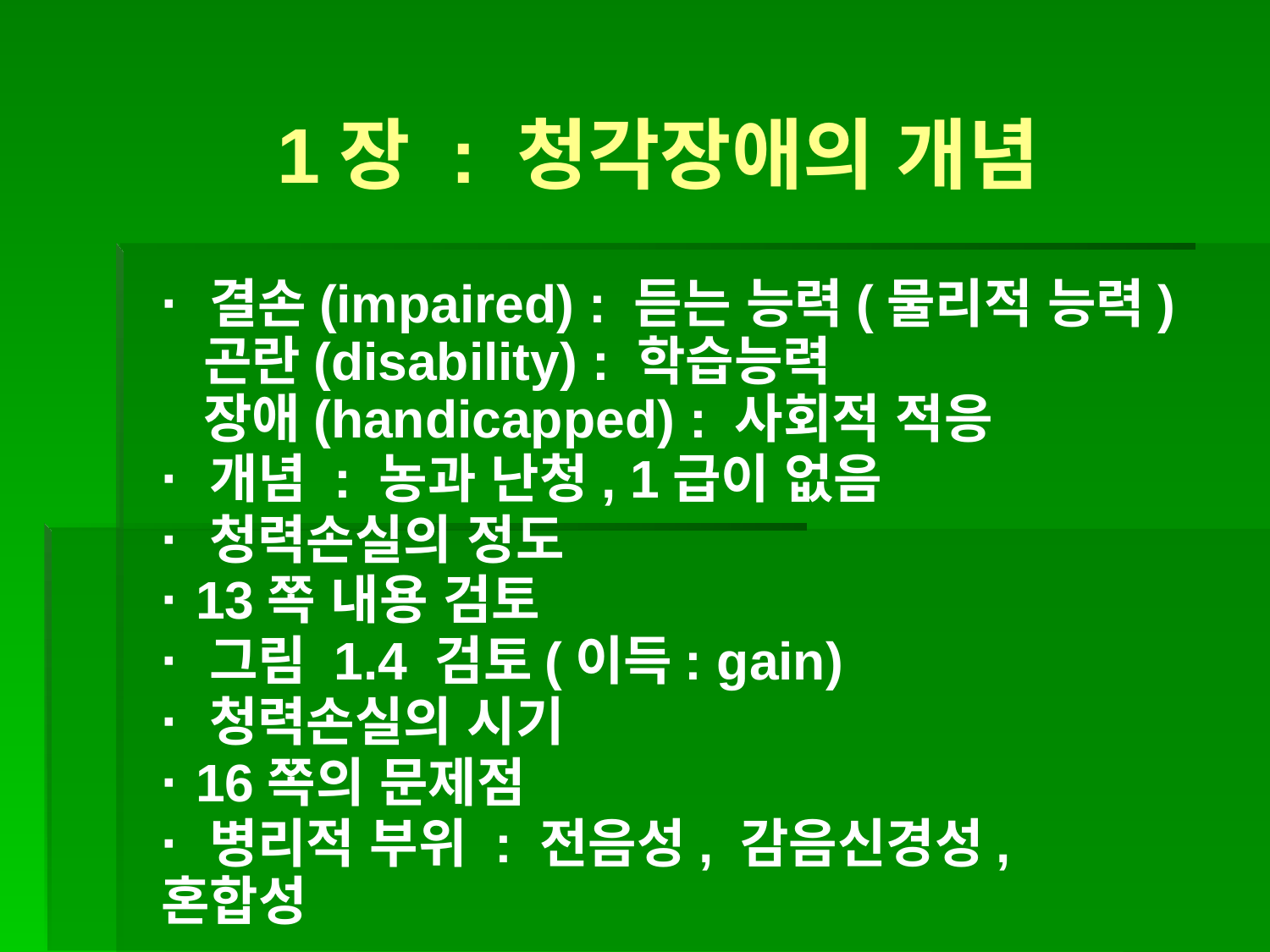

1장 : 청각장애의 개념
· 결손(impaired) : 듣는 능력(물리적 능력)
  곤란(disability) : 학습능력
  장애(handicapped) : 사회적 적응
· 개념 : 농과 난청, 1급이 없음
· 청력손실의 정도
· 13쪽 내용 검토
· 그림 1.4 검토(이득: gain)
· 청력손실의 시기
· 16쪽의 문제점
· 병리적 부위 : 전음성, 감음신경성, 혼합성